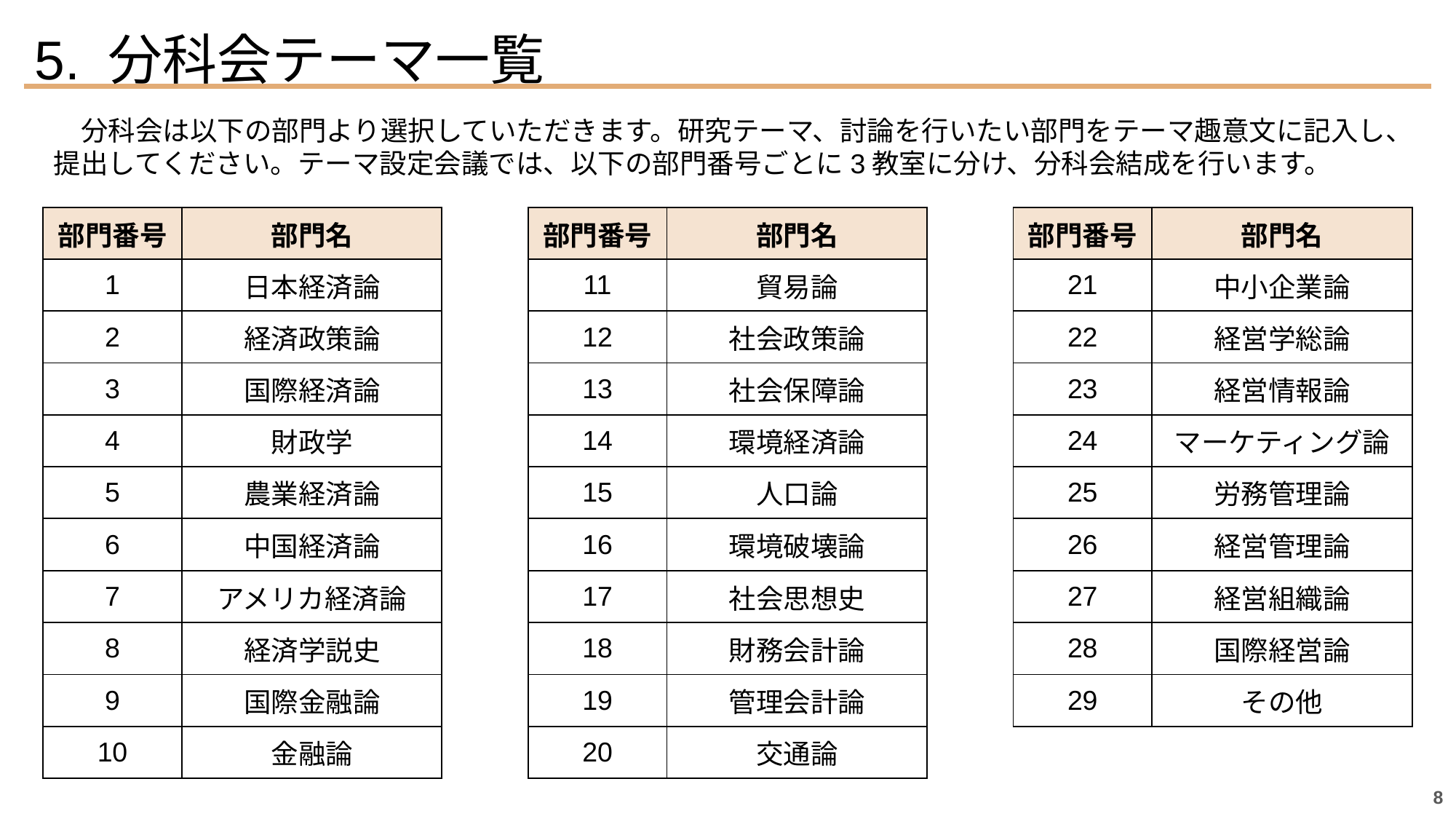

5. 分科会テーマ一覧
　分科会は以下の部門より選択していただきます。研究テーマ、討論を行いたい部門をテーマ趣意文に記入し、提出してください。テーマ設定会議では、以下の部門番号ごとに3教室に分け、分科会結成を行います。
| 部門番号 | 部門名 |
| --- | --- |
| 11 | 貿易論 |
| 12 | 社会政策論 |
| 13 | 社会保障論 |
| 14 | 環境経済論 |
| 15 | 人口論 |
| 16 | 環境破壊論 |
| 17 | 社会思想史 |
| 18 | 財務会計論 |
| 19 | 管理会計論 |
| 20 | 交通論 |
| 部門番号 | 部門名 |
| --- | --- |
| 21 | 中小企業論 |
| 22 | 経営学総論 |
| 23 | 経営情報論 |
| 24 | マーケティング論 |
| 25 | 労務管理論 |
| 26 | 経営管理論 |
| 27 | 経営組織論 |
| 28 | 国際経営論 |
| 29 | その他 |
| 部門番号 | 部門名 |
| --- | --- |
| 1 | 日本経済論 |
| 2 | 経済政策論 |
| 3 | 国際経済論 |
| 4 | 財政学 |
| 5 | 農業経済論 |
| 6 | 中国経済論 |
| 7 | アメリカ経済論 |
| 8 | 経済学説史 |
| 9 | 国際金融論 |
| 10 | 金融論 |
8